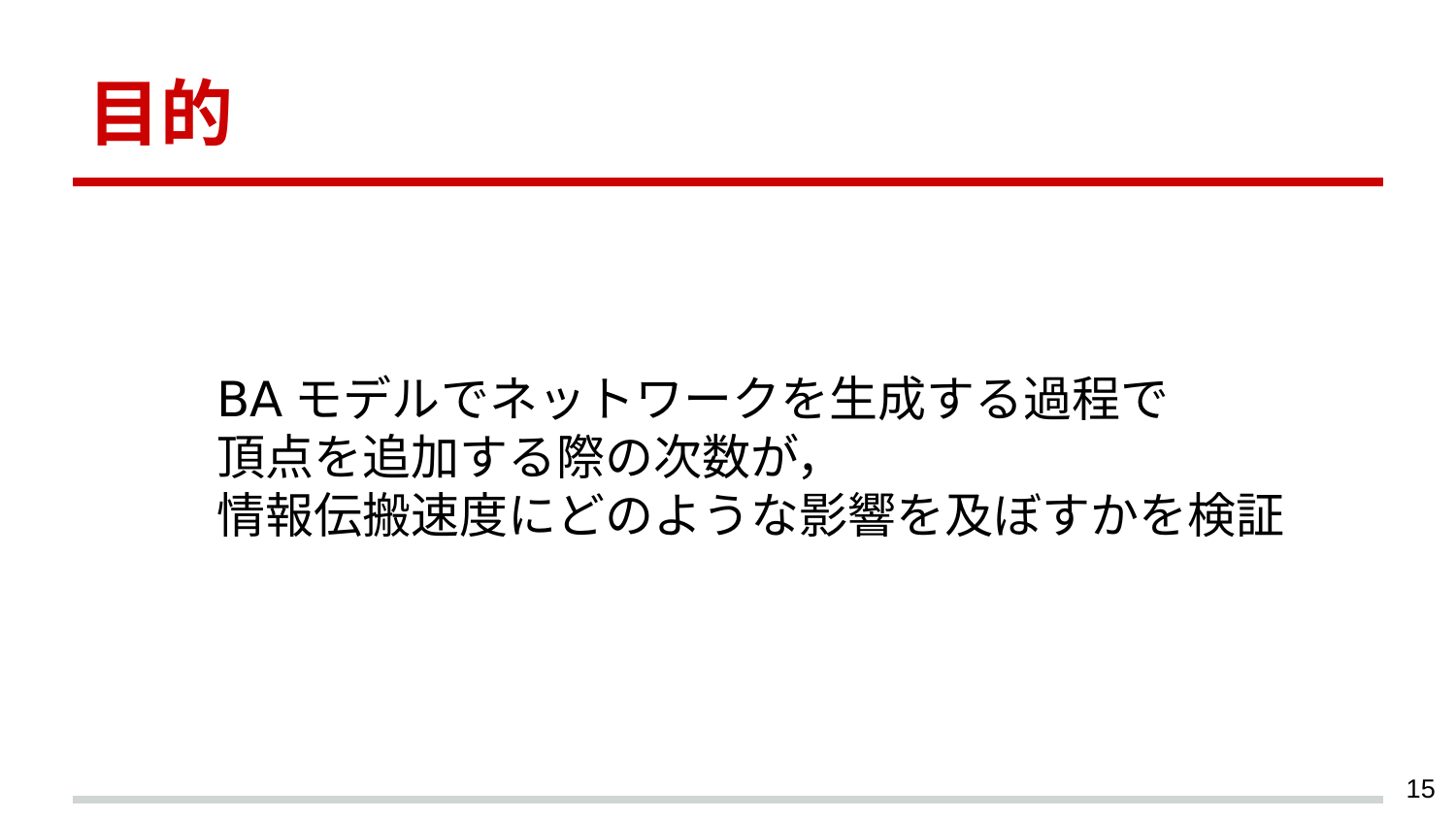

# 目的
BAモデルでネットワークを生成する過程で
頂点を追加する際の次数が，
情報伝搬速度にどのような影響を及ぼすかを検証

15